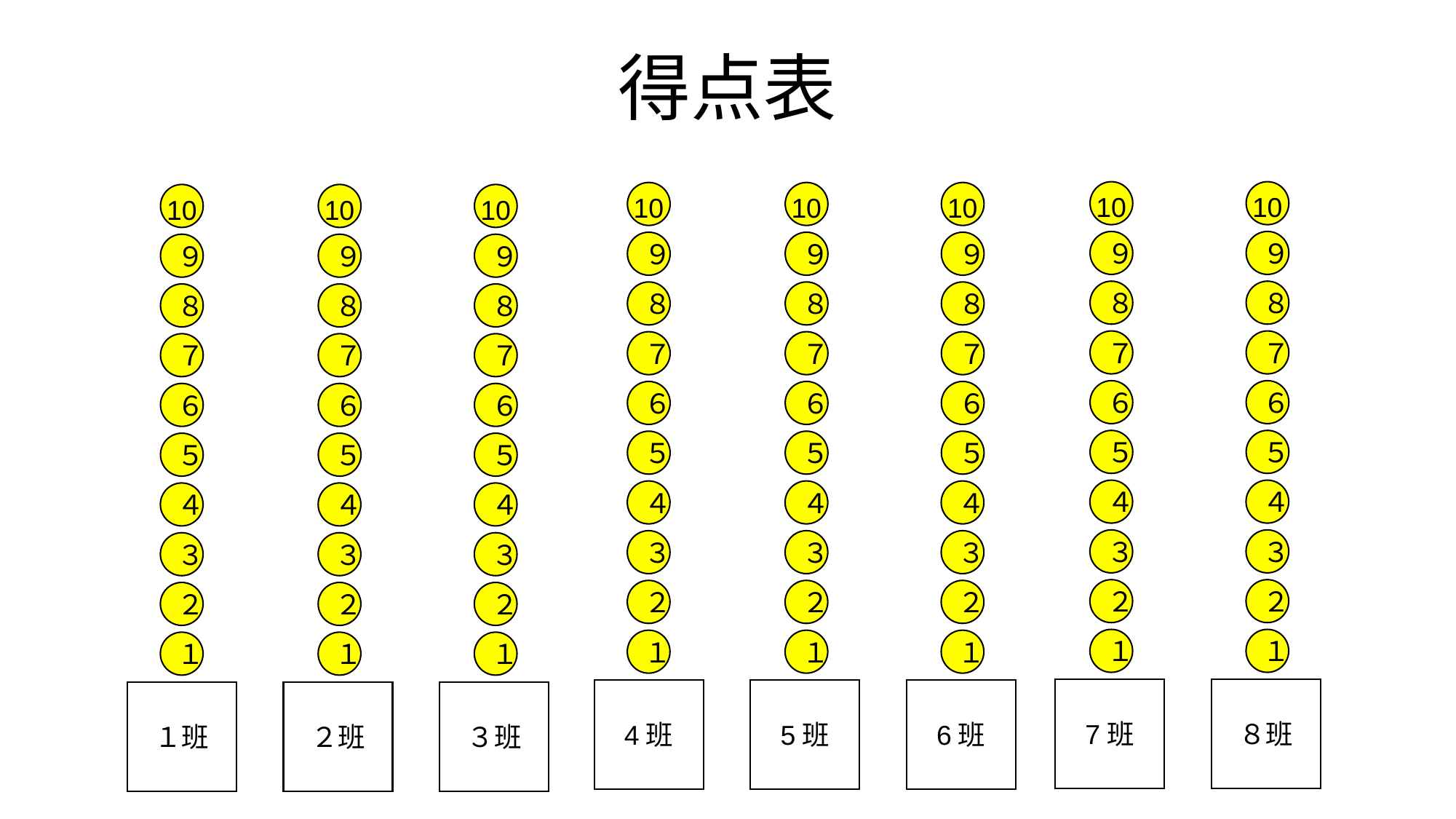

# 得点表

10

10

10

10

10

10

10

10
９
９
９
９
９
９
９
９
８
８
８
８
８
８
８
８
７
７
７
７
７
７
７
７
６
６
６
６
６
６
６
６
５
５
５
５
５
５
５
５
４
４
４
４
４
４
４
４
３
３
３
３
３
３
３
３
２
２
２
２
２
２
２
２
１
１
１
１
１
１
１
１
7班
８班
4班
5班
6班
１班
２班
３班